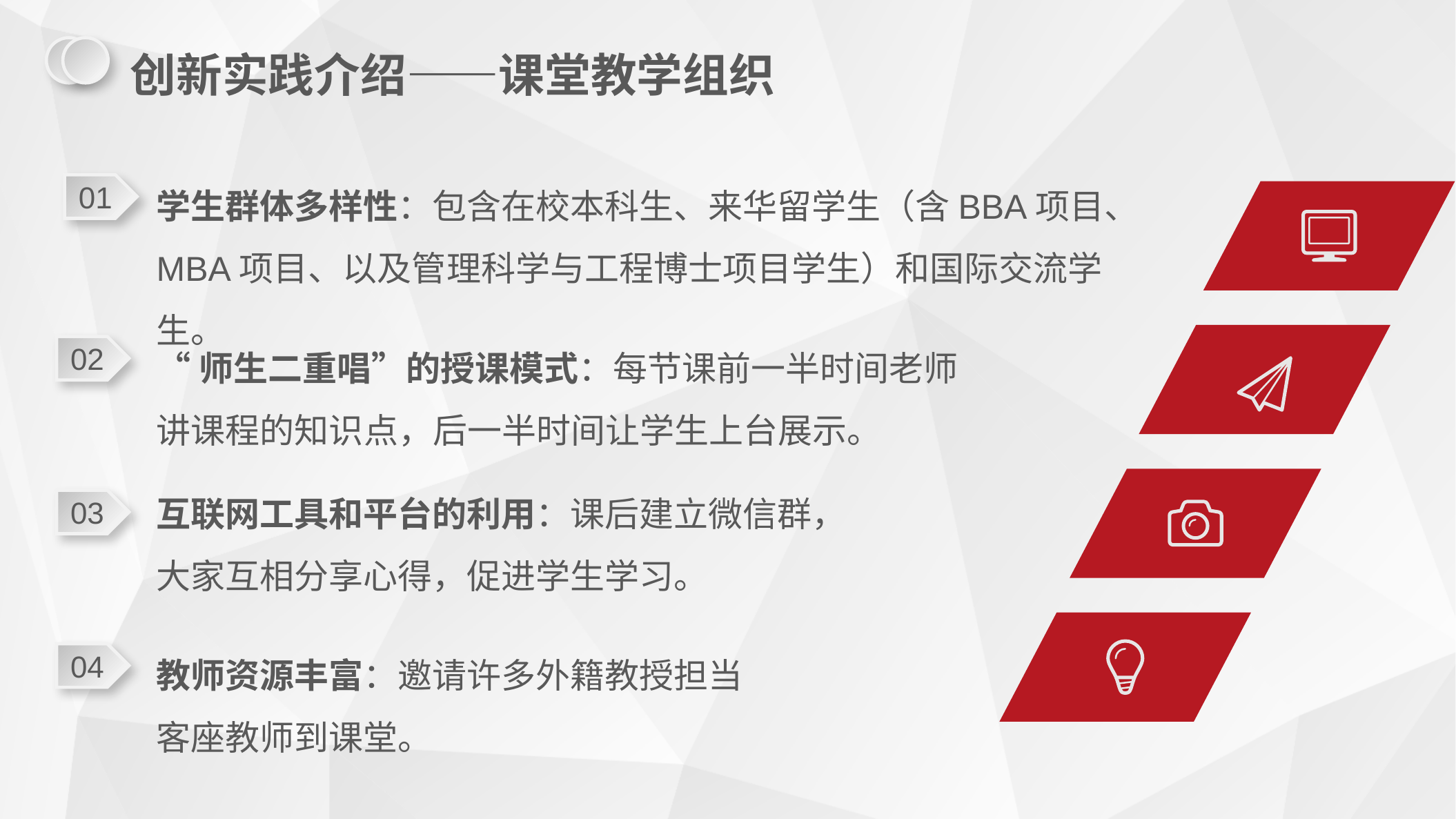

创新实践介绍——课堂教学组织
学生群体多样性：包含在校本科生、来华留学生（含BBA项目、MBA项目、以及管理科学与工程博士项目学生）和国际交流学生。
01

“师生二重唱”的授课模式：每节课前一半时间老师讲课程的知识点，后一半时间让学生上台展示。

02
互联网工具和平台的利用：课后建立微信群，大家互相分享心得，促进学生学习。

03

教师资源丰富：邀请许多外籍教授担当客座教师到课堂。
04